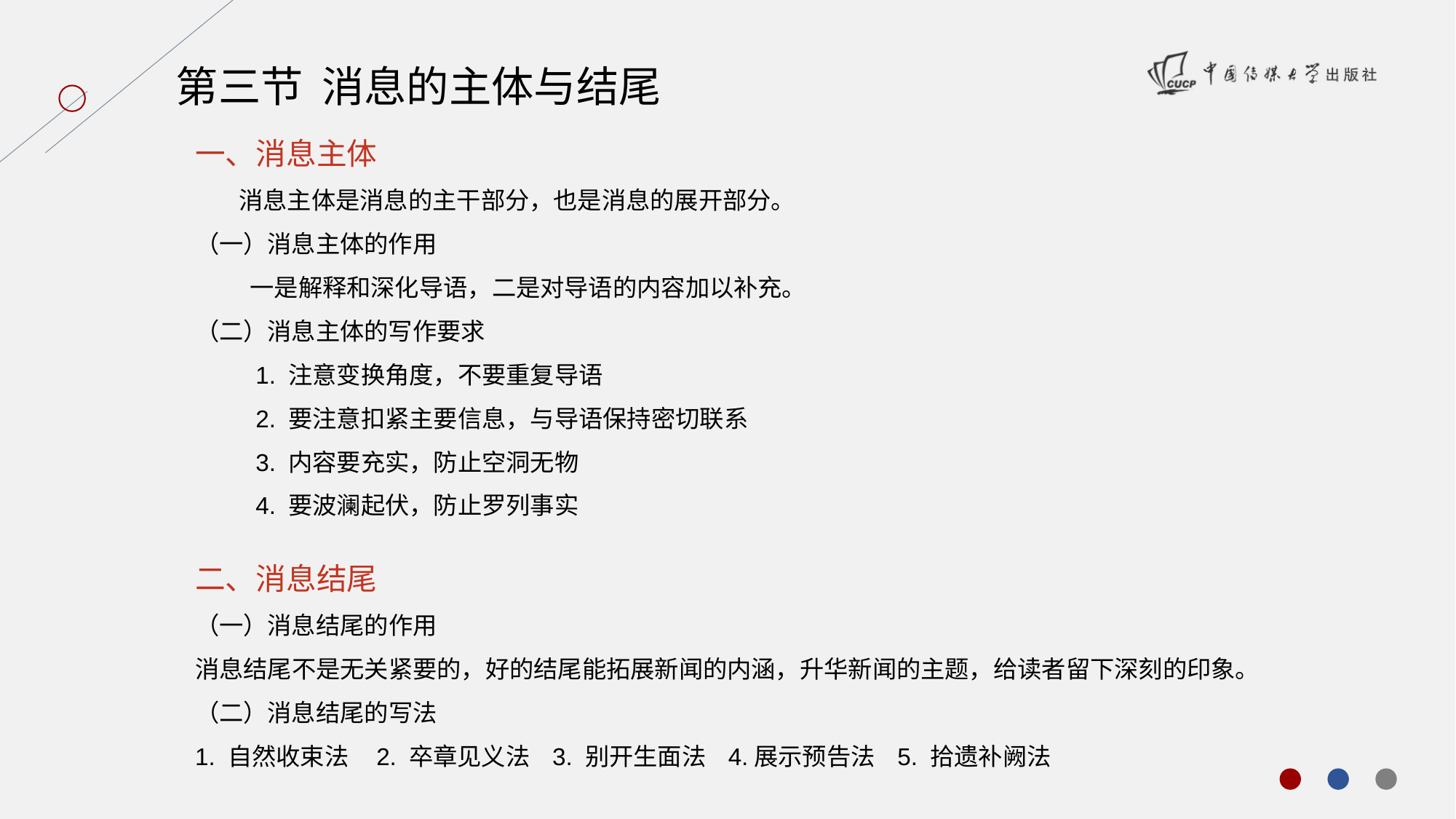

第三节  消息的主体与结尾

一、消息主体
       消息主体是消息的主干部分，也是消息的展开部分。
（一）消息主体的作用
         一是解释和深化导语，二是对导语的内容加以补充。
（二）消息主体的写作要求
         1. 注意变换角度，不要重复导语
         2. 要注意扣紧主要信息，与导语保持密切联系
         3. 内容要充实，防止空洞无物
         4. 要波澜起伏，防止罗列事实

二、消息结尾
（一）消息结尾的作用
消息结尾不是无关紧要的，好的结尾能拓展新闻的内涵，升华新闻的主题，给读者留下深刻的印象。
（二）消息结尾的写法
1. 自然收束法    2. 卒章见义法   3. 别开生面法   4.展示预告法   5. 拾遗补阙法